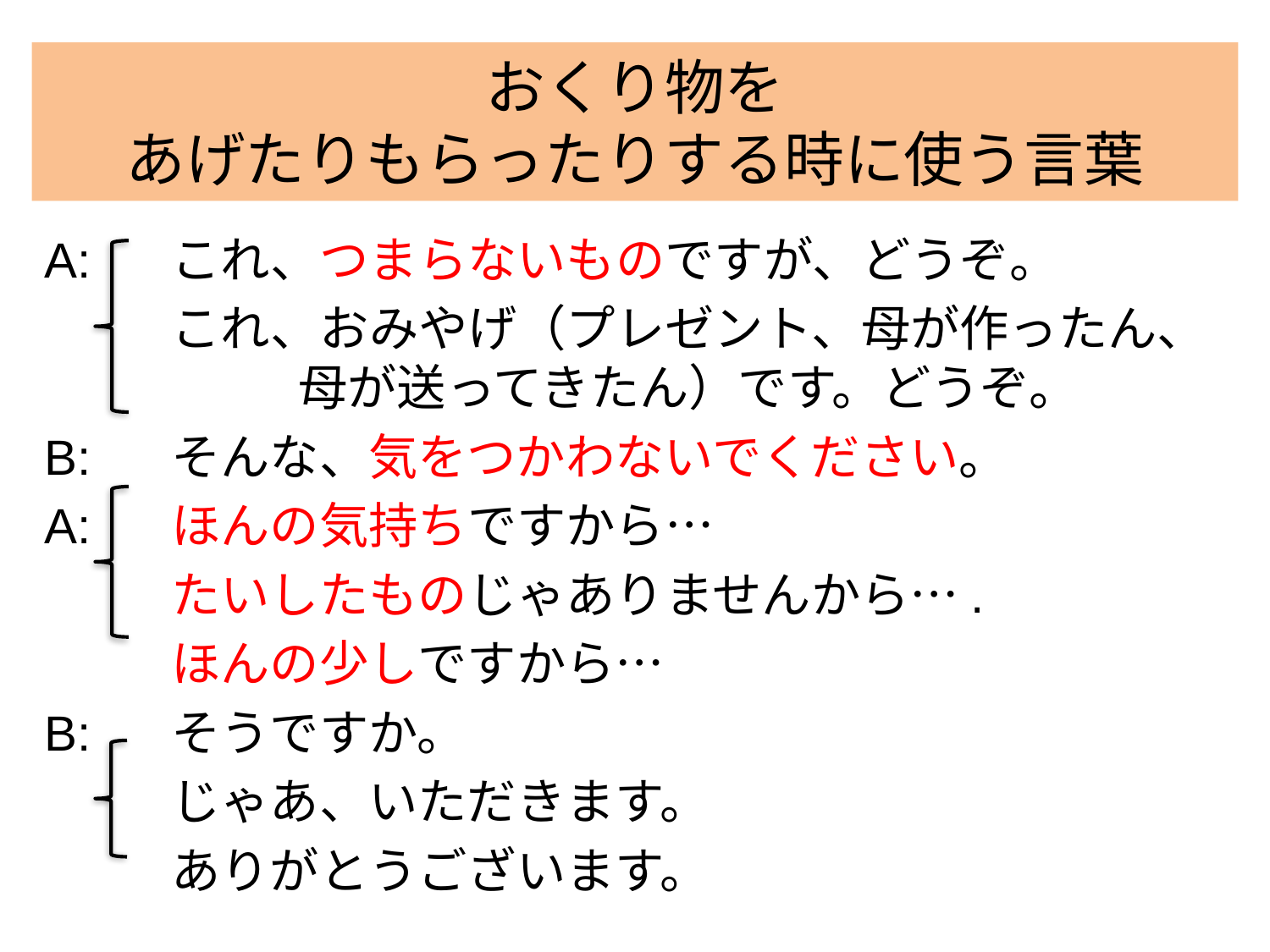

# おくり物を あげたりもらったりする時に使う言葉
A:    	これ、つまらないものですが、どうぞ。
        	これ、おみやげ（プレゼント、母が作ったん、		母が送ってきたん）です。どうぞ。
B: 	そんな、気をつかわないでください。
A: 	ほんの気持ちですから…
     　	たいしたものじゃありませんから….
	ほんの少しですから…
B: 	そうですか。
	じゃあ、いただきます。
	ありがとうございます。